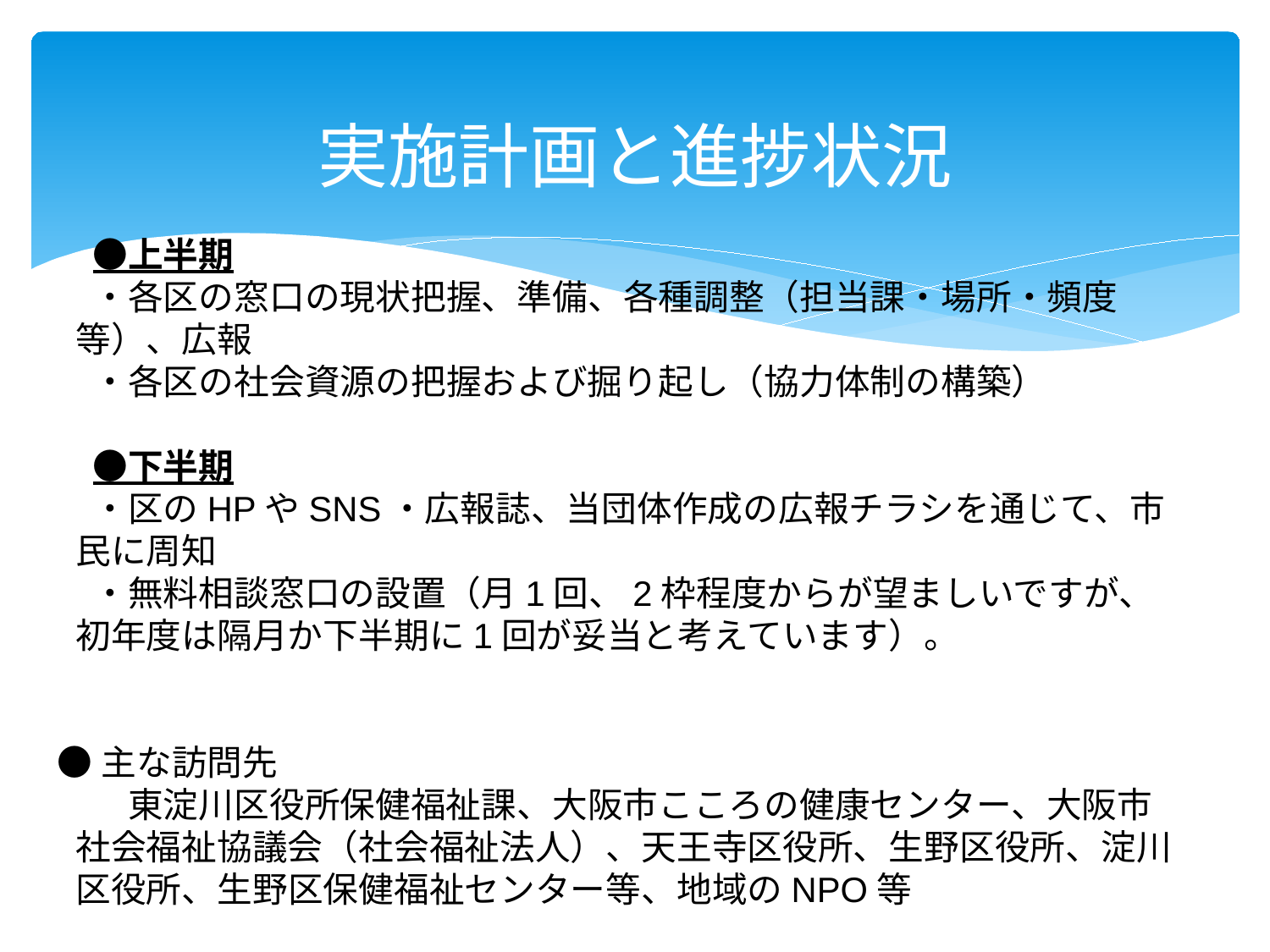

# 実施計画と進捗状況
　●上半期
　・各区の窓口の現状把握、準備、各種調整（担当課・場所・頻度等）、広報
　・各区の社会資源の把握および掘り起し（協力体制の構築）

　●下半期
　・区のHPやSNS・広報誌、当団体作成の広報チラシを通じて、市民に周知
　・無料相談窓口の設置（月1回、2枠程度からが望ましいですが、初年度は隔月か下半期に1回が妥当と考えています）。

●主な訪問先
　　東淀川区役所保健福祉課、大阪市こころの健康センター、大阪市社会福祉協議会（社会福祉法人）、天王寺区役所、生野区役所、淀川区役所、生野区保健福祉センター等、地域のNPO等